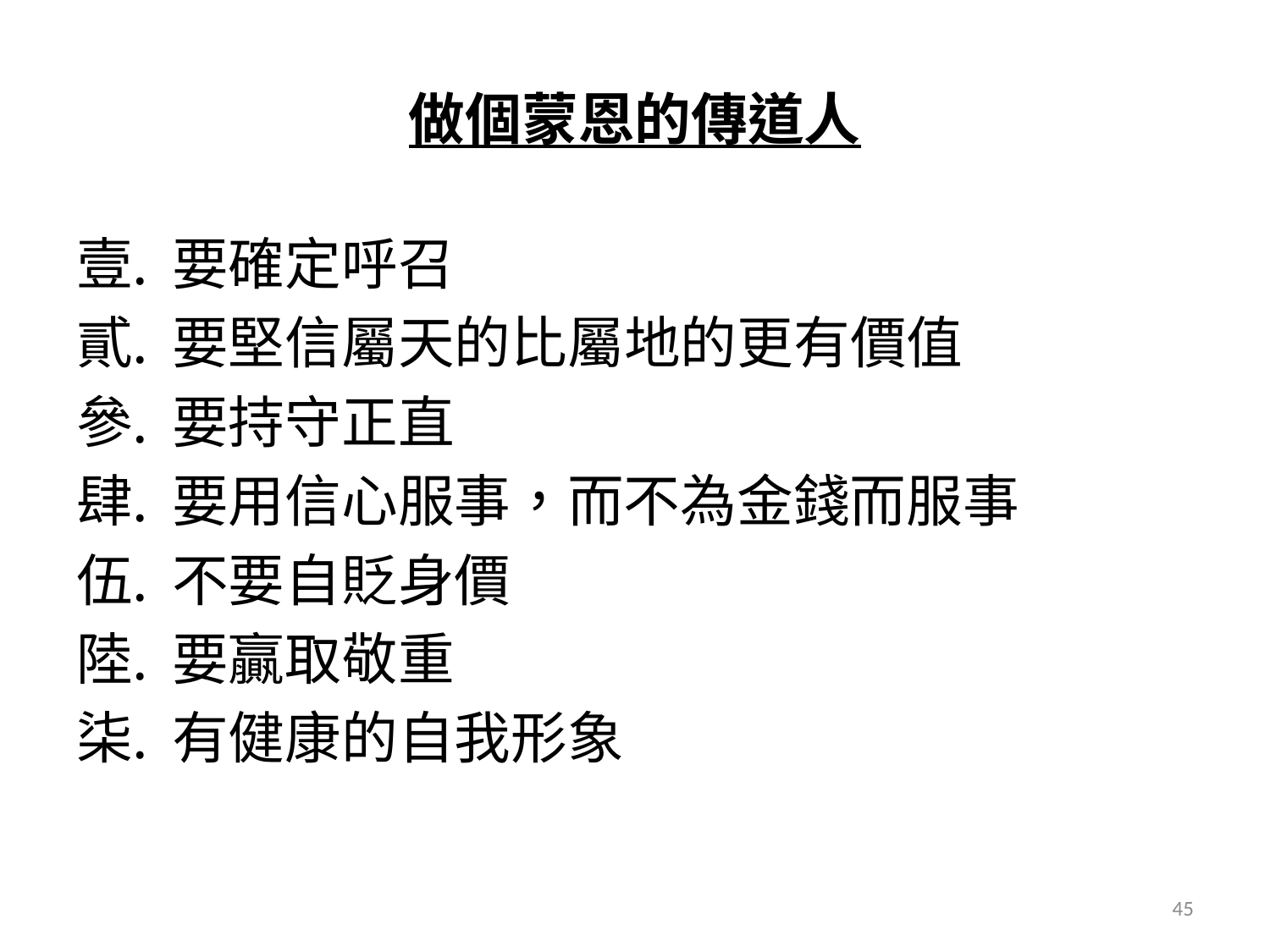

# 做個蒙恩的傳道人
要確定呼召
要堅信屬天的比屬地的更有價值
要持守正直
要用信心服事，而不為金錢而服事
不要自貶身價
要贏取敬重
有健康的自我形象

45